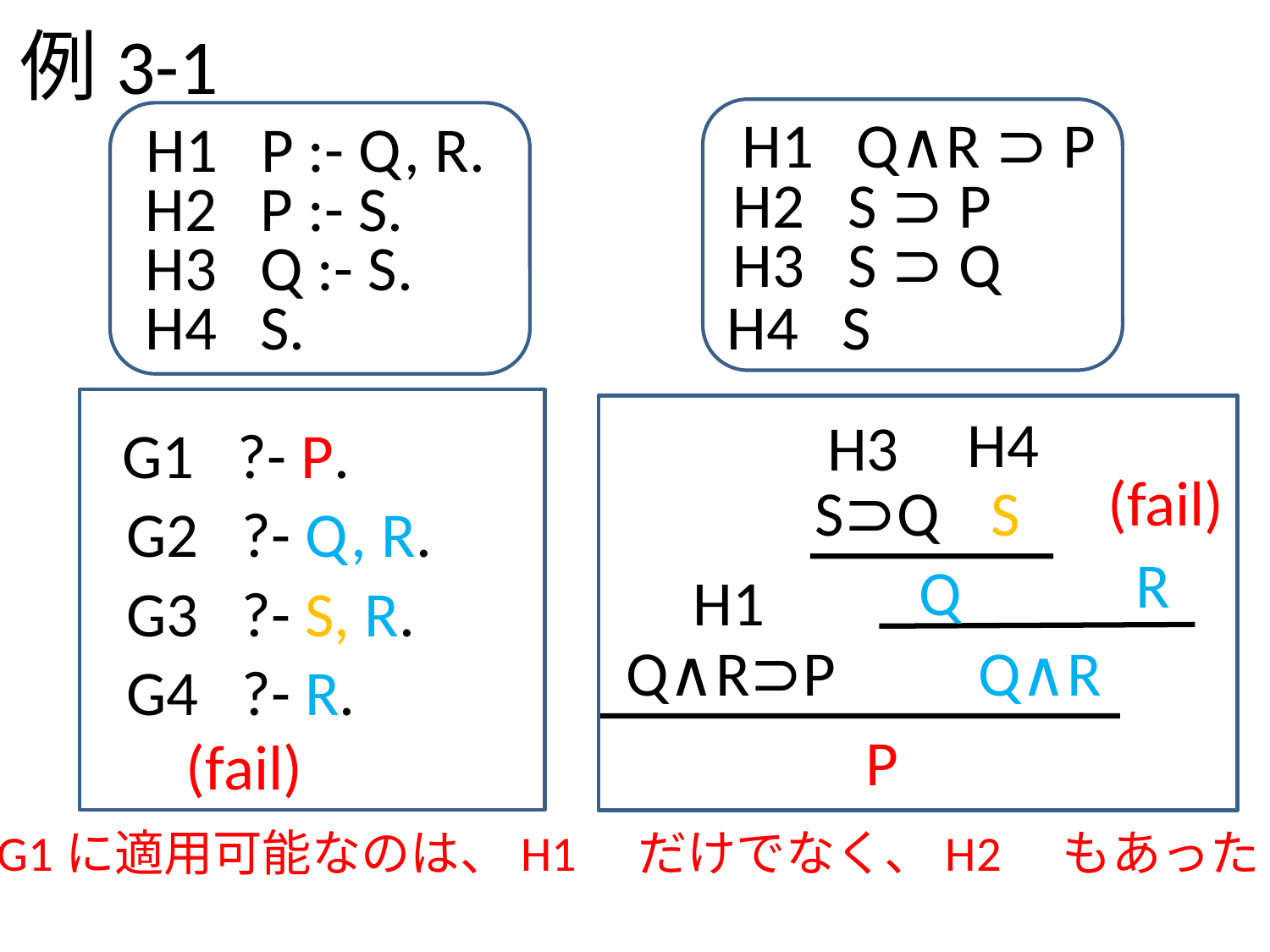

# 例3-1
H1   Q∧R ⊃ P

H1   P :- Q, R.
H2   S ⊃ P
H2   P :- S.
H3   S ⊃ Q
H3   Q :- S.
H4   S.
H4   S

H4
H3
G1   ?- P.
(fail)
S⊃Q
S
G2   ?- Q, R.
R
Q
H1
G3   ?- S, R.
Q∧R
Q∧R⊃P
G4   ?- R.
P
    (fail)
G1に適用可能なのは、H1　だけでなく、H2　もあった！